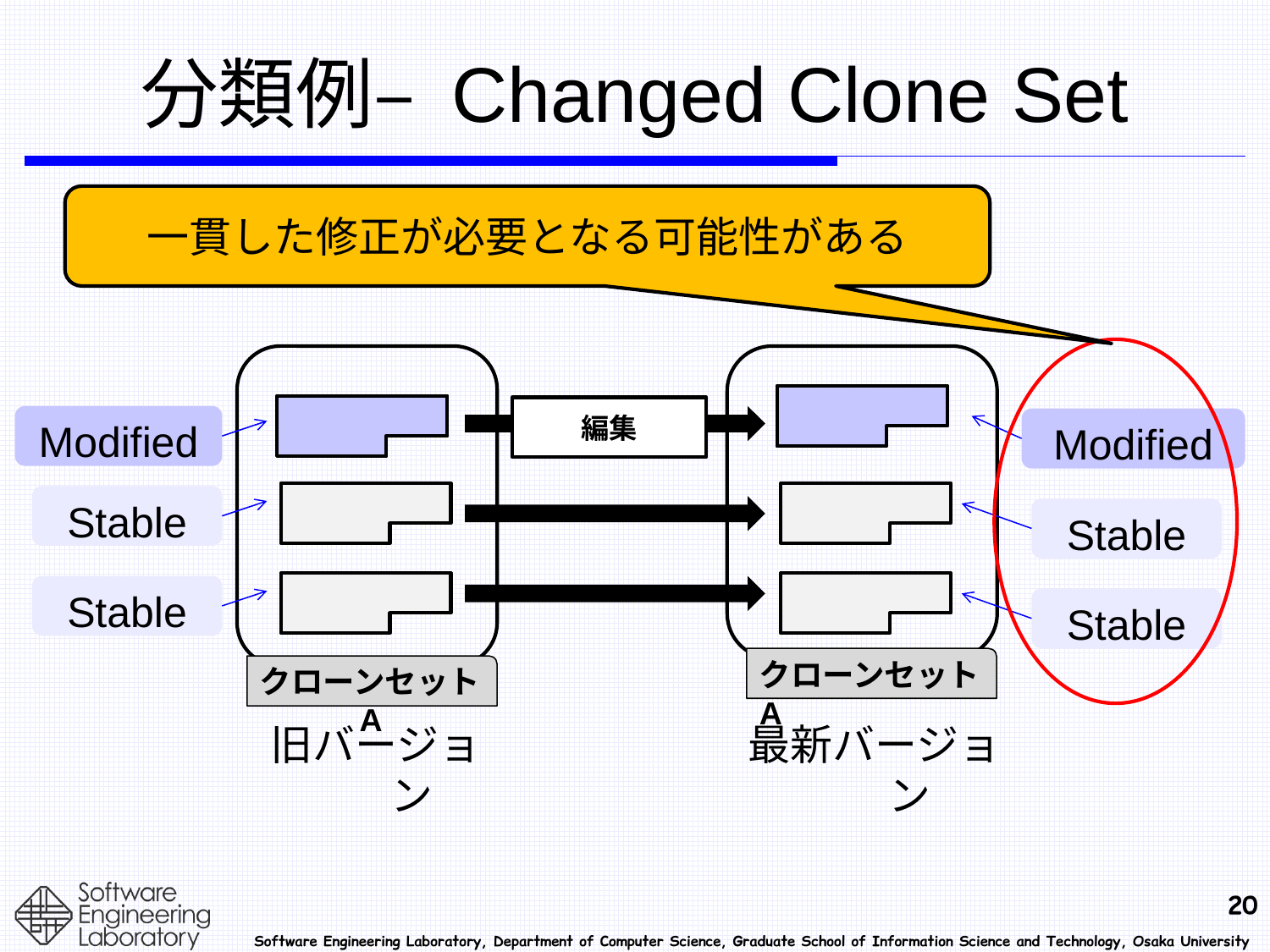

# 分類例– Changed Clone Set
一貫した修正が必要となる可能性がある

編集
Modified

Modified

Stable

Stable

Stable

Stable
クローンセットA
クローンセットA
旧バージョン
最新バージョン